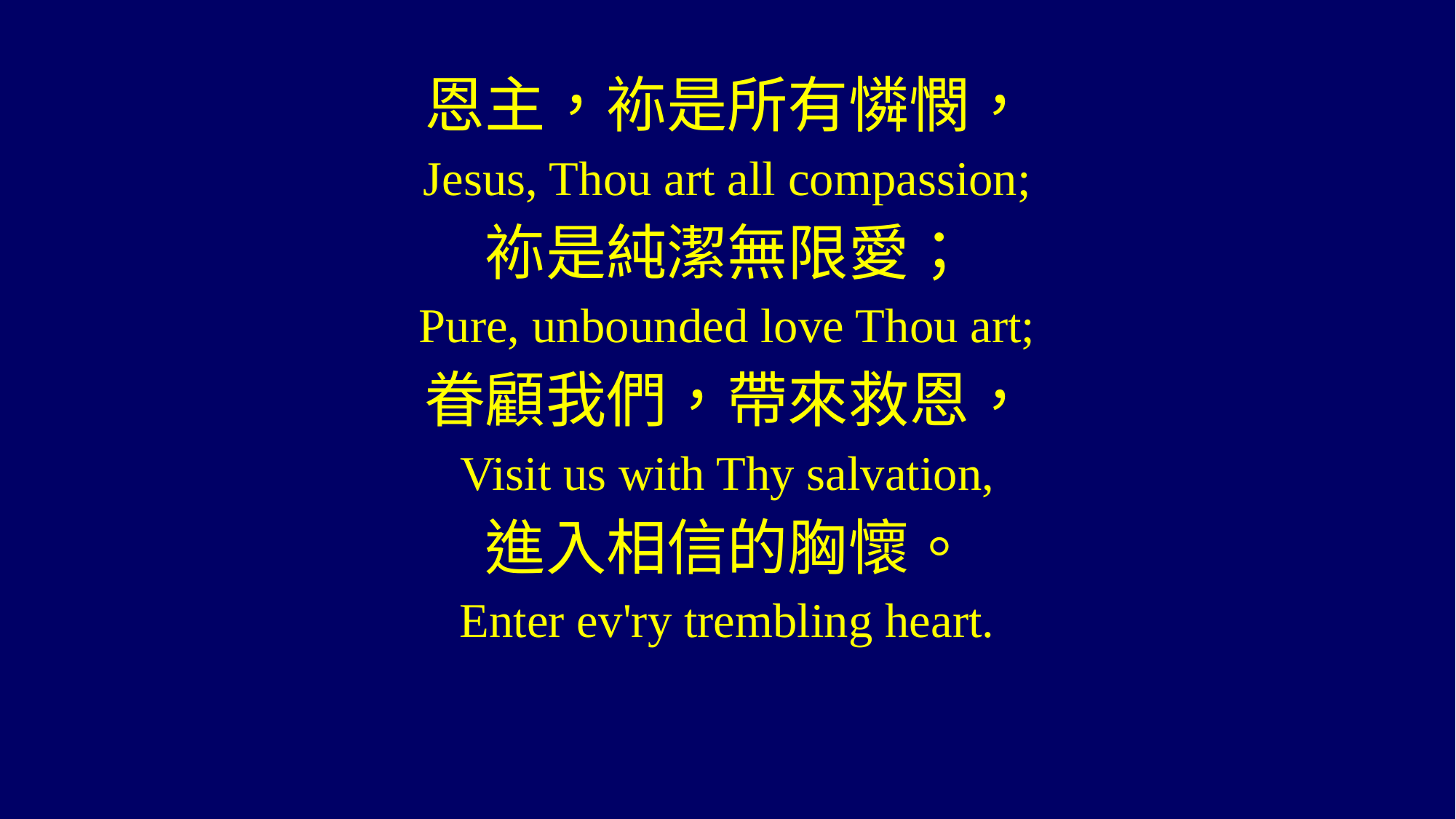

恩主，袮是所有憐憫，
Jesus, Thou art all compassion;
袮是純潔無限愛；
Pure, unbounded love Thou art;
眷顧我們，帶來救恩，
Visit us with Thy salvation,
進入相信的胸懷。
Enter ev'ry trembling heart.